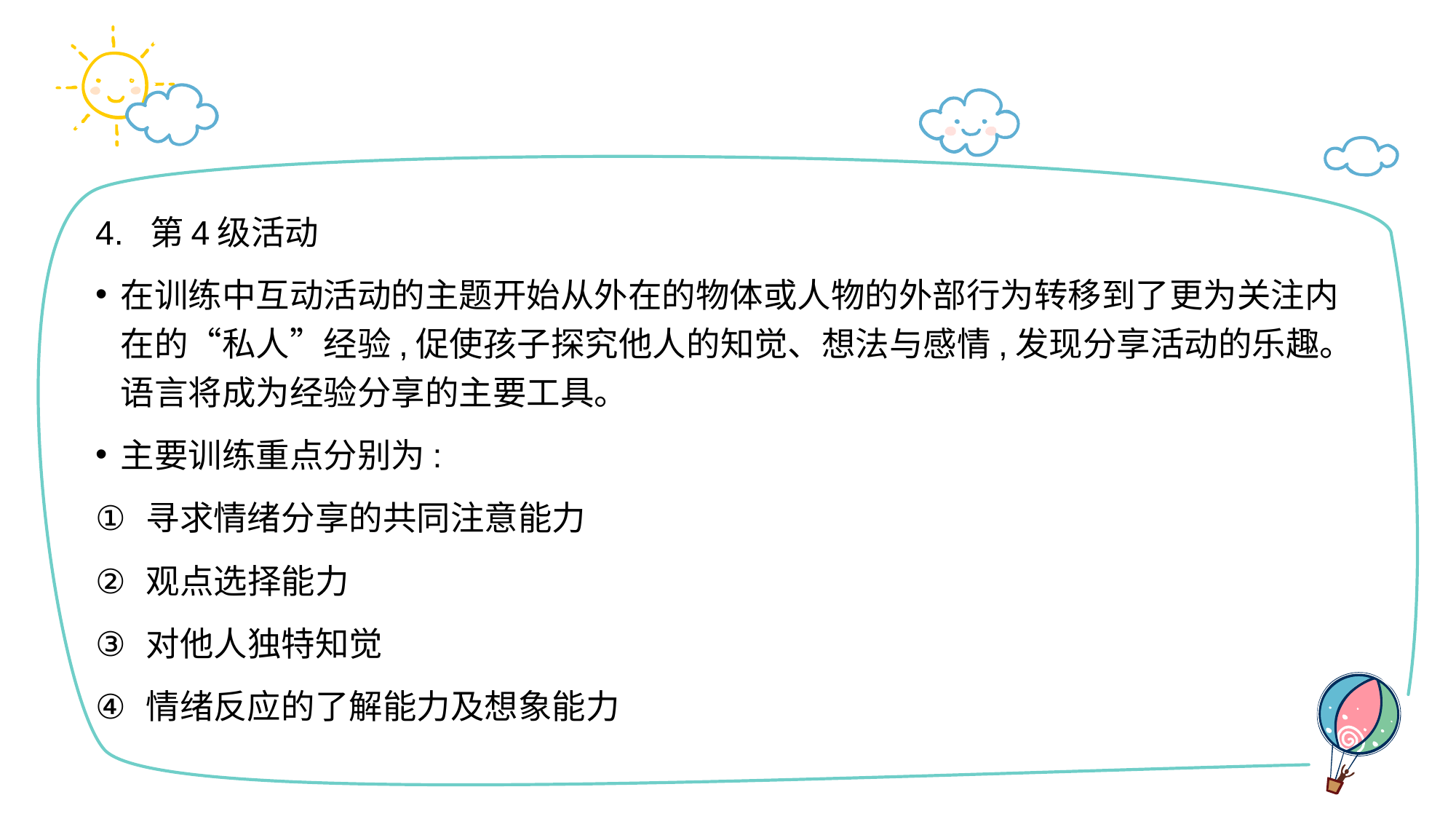

#
4.  第4级活动
在训练中互动活动的主题开始从外在的物体或人物的外部行为转移到了更为关注内在的“私人”经验,促使孩子探究他人的知觉、想法与感情,发现分享活动的乐趣。语言将成为经验分享的主要工具。
主要训练重点分别为:
寻求情绪分享的共同注意能力
观点选择能力
对他人独特知觉
情绪反应的了解能力及想象能力